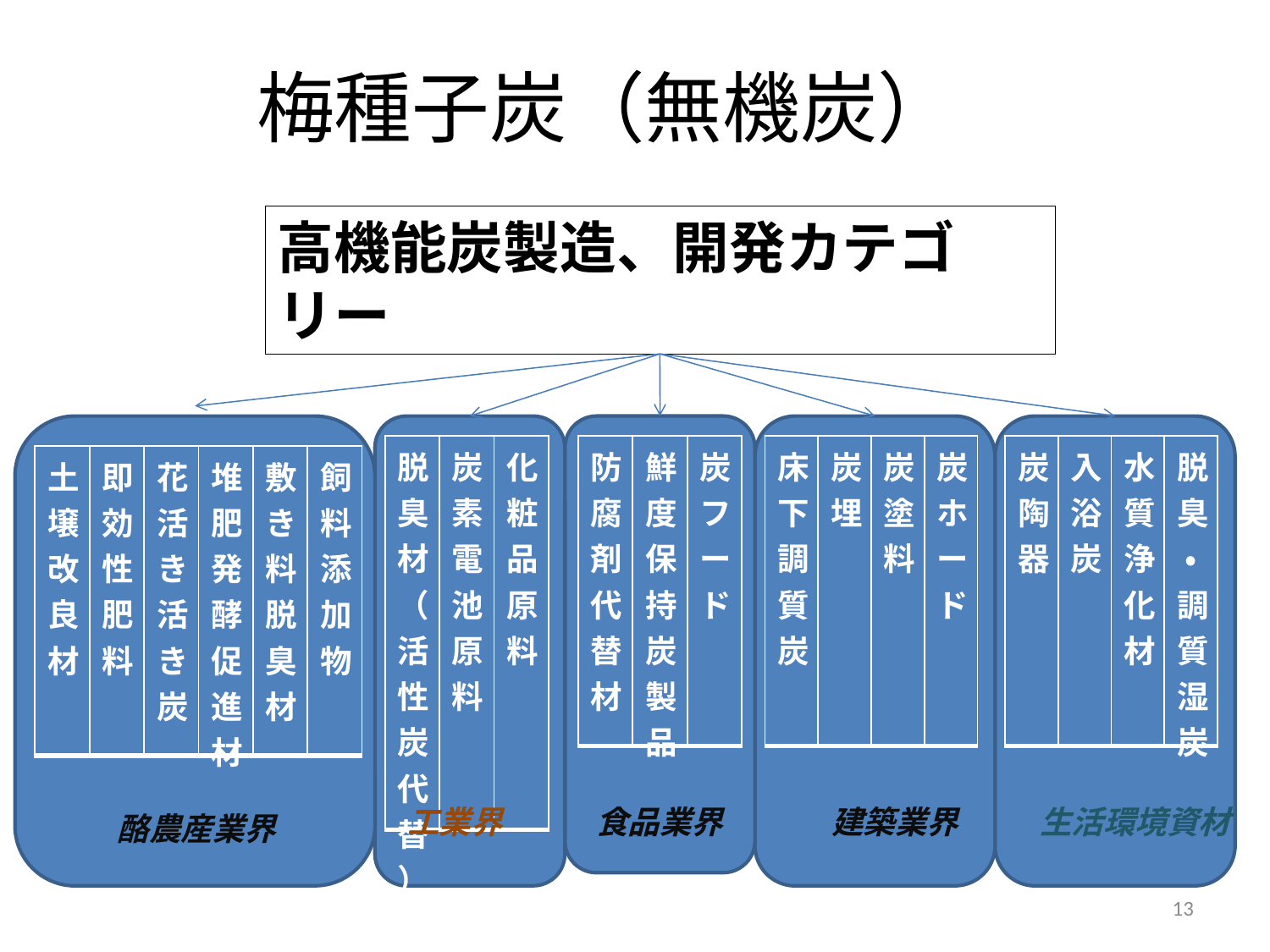

# 梅種子炭（無機炭）
高機能炭製造、開発カテゴリー

| 脱臭材（活性炭代替） | 炭素電池原料 | 化粧品原料 |
| --- | --- | --- |
| 防腐剤代替材 | 鮮度保持炭製品 | 炭フード |
| --- | --- | --- |
| 床下調質炭 | 炭埋 | 炭塗料 | 炭ホード |
| --- | --- | --- | --- |
| 炭陶器 | 入浴炭 | 水質浄化材 | 脱臭・調質湿炭 |
| --- | --- | --- | --- |
| 土壌改良材 | 即効性肥料 | 花活き活き炭 | 堆肥発酵促進材 | 敷き料脱臭材 | 飼料添加物 |
| --- | --- | --- | --- | --- | --- |
工業界
食品業界
建築業界
生活環境資材
酪農産業界
13